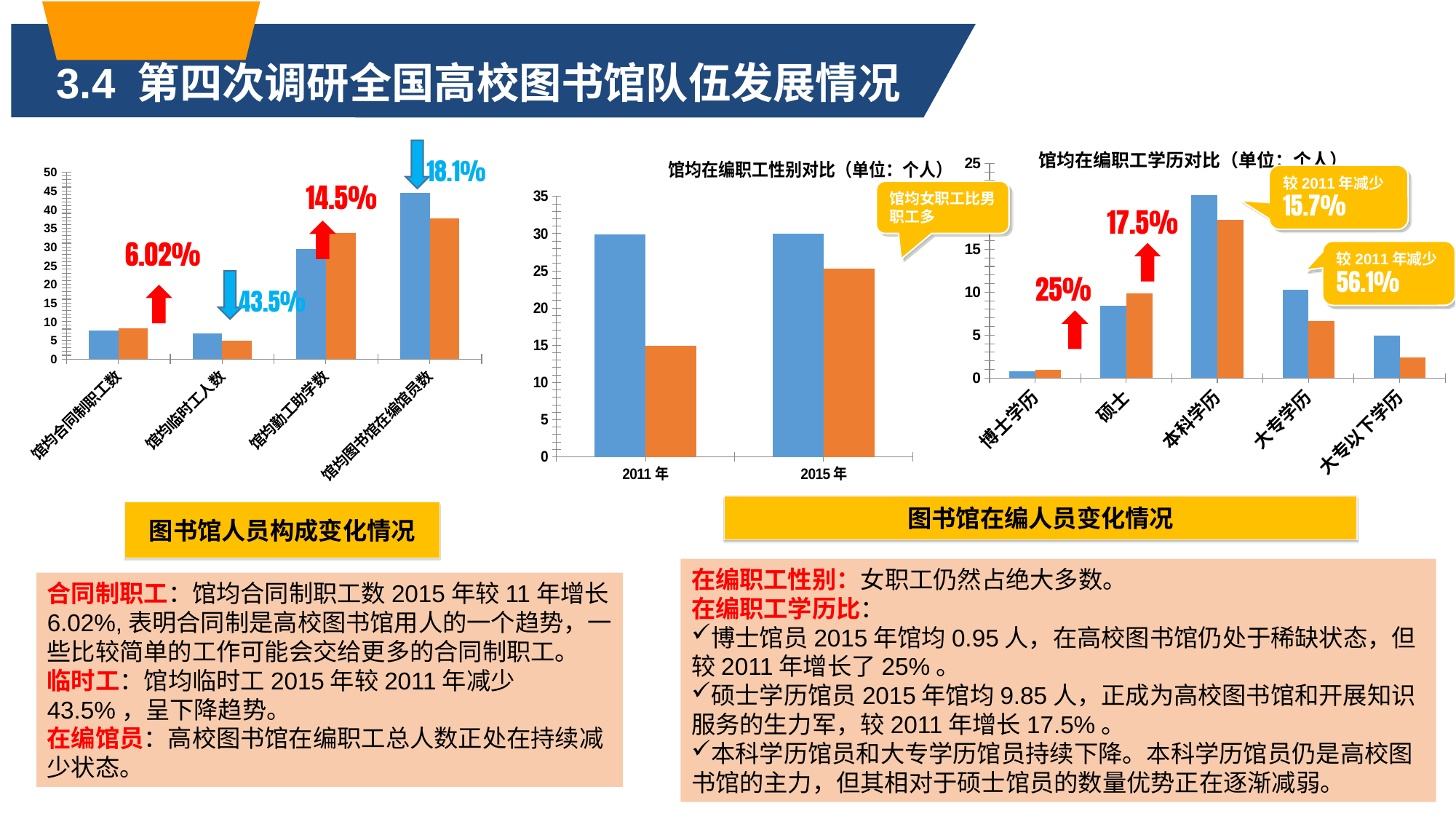

3.4 第四次调研全国高校图书馆队伍发展情况

### Chart: 馆均在编职工学历对比（单位：个人）

| Category | 2011年 | 2015年 |
|---|---|---|
| 博士学历 | 0.7600000000000005 | 0.9500000000000004 |
| 硕士 | 8.38 | 9.850000000000007 |
| 本科学历 | 21.279999999999987 | 18.4 |
| 大专学历 | 10.3 | 6.6 |
| 大专以下学历 | 4.95 | 2.38 |

### Chart: 馆均在编职工性别对比（单位：个人）

| Category | 在编女职工 | 在编男职工 |
|---|---|---|
| 2011年 | 29.919999999999987 | 14.950000000000006 |
| 2015年 | 30.0 | 25.3 |
18.1%

### Chart

| Category | 2011年 | 2015年 |
|---|---|---|
| 馆均合同制职工数 | 7.64 | 8.1 |
| 馆均临时工人数 | 6.89 | 4.8 |
| 馆均勤工助学数 | 29.439999999999987 | 33.7 |
| 馆均图书馆在编馆员数 | 44.53 | 37.7 |
较2011年减少
15.7%
14.5%
馆均女职工比男职工多
17.5%

6.02%
较2011年减少
56.1%

25%

43.5%

图书馆在编人员变化情况
图书馆人员构成变化情况
在编职工性别：女职工仍然占绝大多数。
在编职工学历比：
博士馆员2015年馆均0.95人，在高校图书馆仍处于稀缺状态，但较2011年增长了25%。
硕士学历馆员2015年馆均9.85人，正成为高校图书馆和开展知识服务的生力军，较2011年增长17.5%。
本科学历馆员和大专学历馆员持续下降。本科学历馆员仍是高校图书馆的主力，但其相对于硕士馆员的数量优势正在逐渐减弱。
合同制职工：馆均合同制职工数2015年较11年增长6.02%,表明合同制是高校图书馆用人的一个趋势，一些比较简单的工作可能会交给更多的合同制职工。
临时工：馆均临时工2015年较2011年减少43.5%，呈下降趋势。
在编馆员：高校图书馆在编职工总人数正处在持续减少状态。